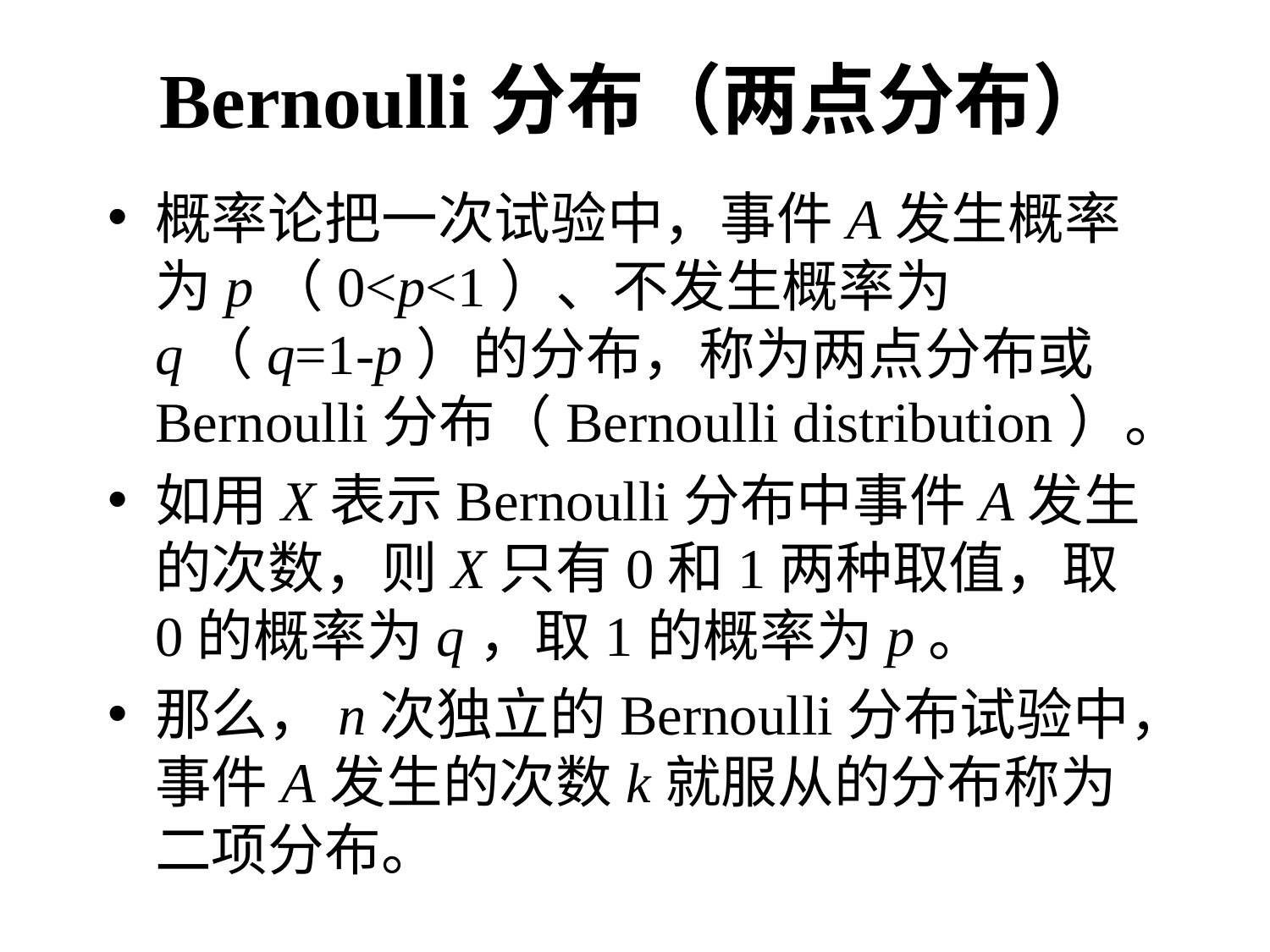

# Bernoulli分布（两点分布）
概率论把一次试验中，事件A发生概率为p（0<p<1）、不发生概率为q（q=1-p）的分布，称为两点分布或Bernoulli分布（Bernoulli distribution）。
如用X表示Bernoulli分布中事件A发生的次数，则X只有0和1两种取值，取0的概率为q，取1的概率为p。
那么，n次独立的Bernoulli分布试验中，事件A发生的次数k就服从的分布称为二项分布。